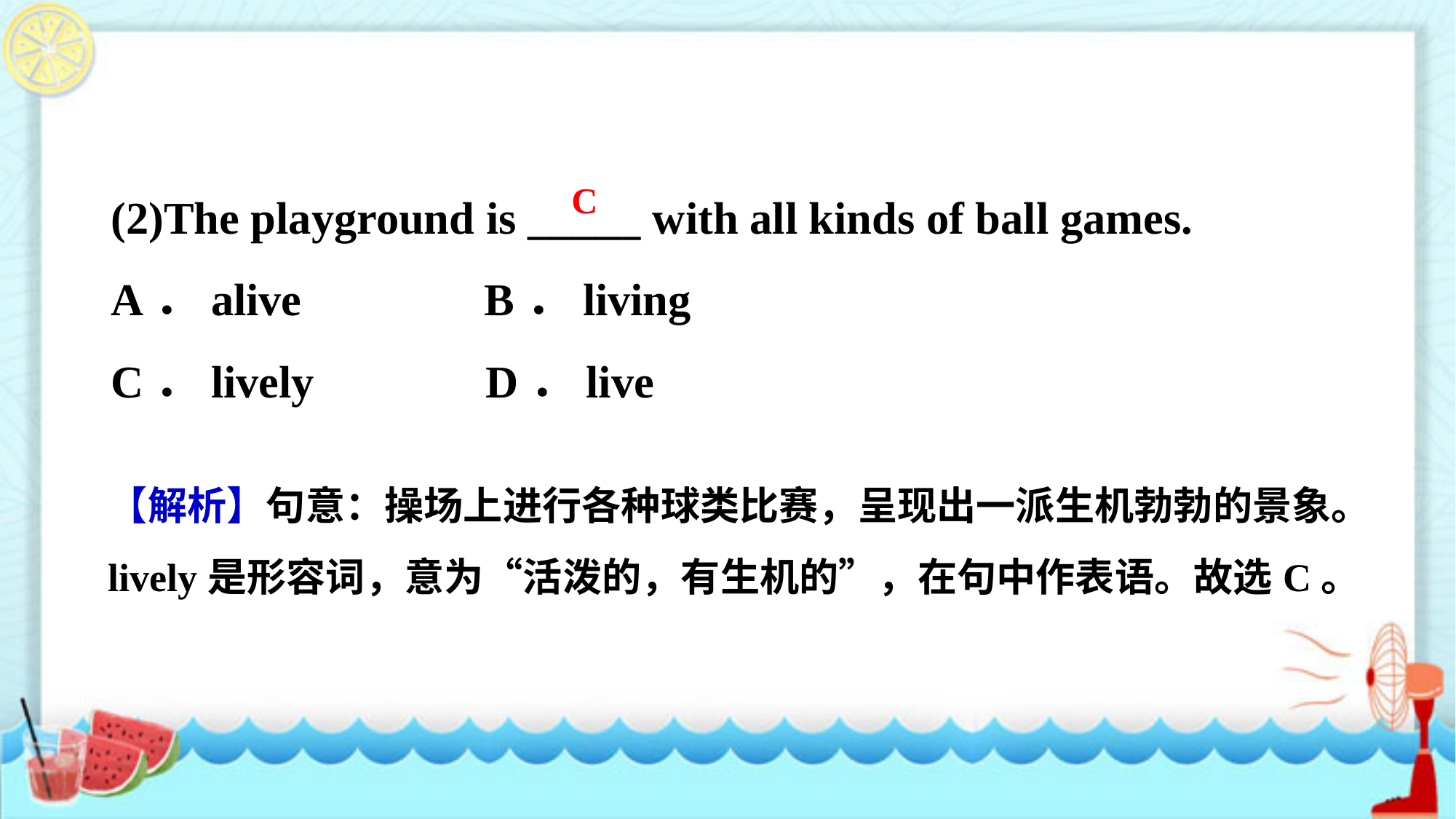

(2)The playground is _____ with all kinds of ball games.
A．alive                B．living
C．lively               D．live
C
【解析】句意：操场上进行各种球类比赛，呈现出一派生机勃勃的景象。lively是形容词，意为“活泼的，有生机的”，在句中作表语。故选C。